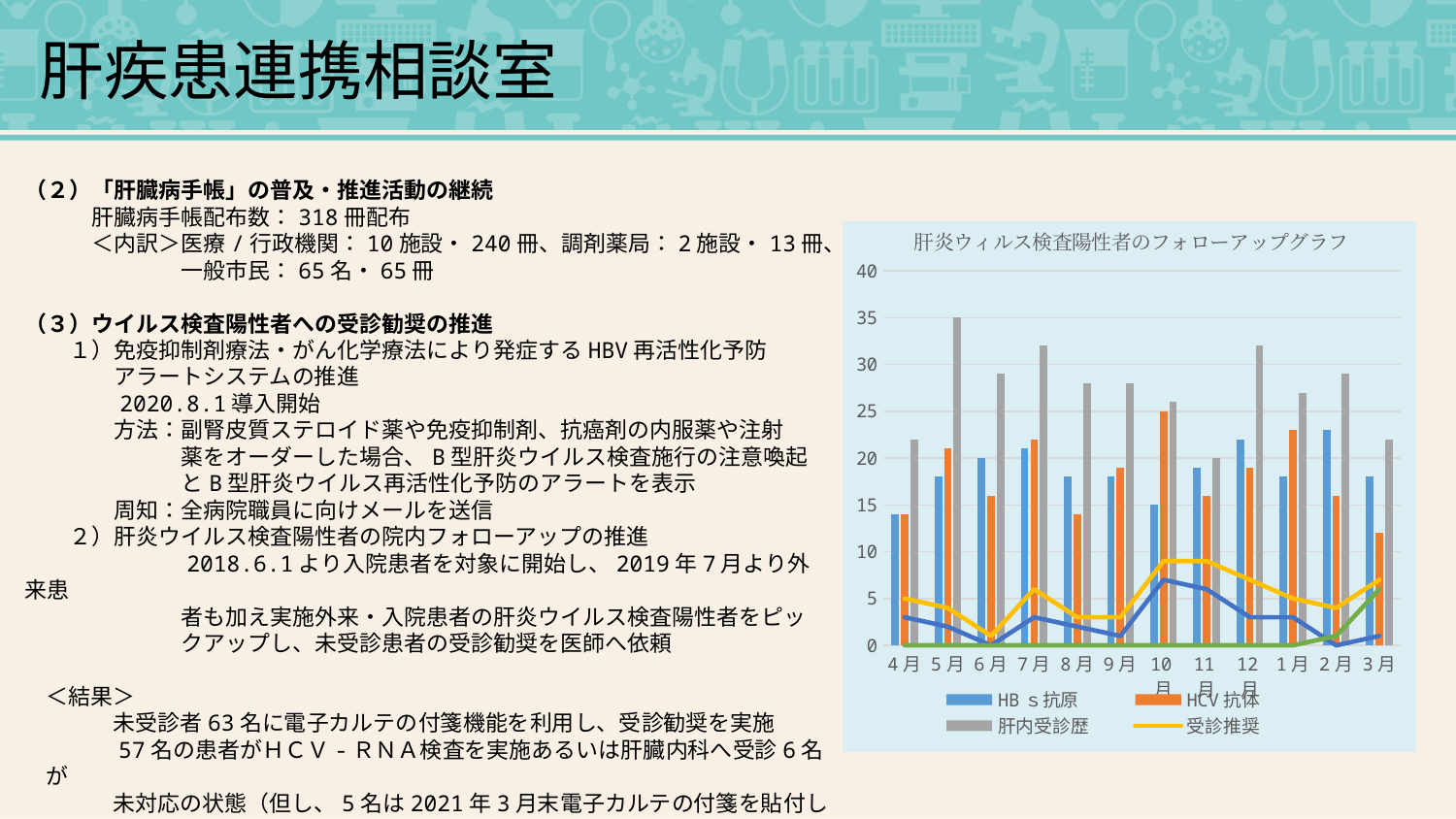

肝疾患連携相談室
（２）「肝臓病手帳」の普及・推進活動の継続
　　　肝臓病手帳配布数：318冊配布
　　　＜内訳＞医療/行政機関：10施設・240冊、調剤薬局：2施設・13冊、
　　　　　　　一般市民：65名・65冊

（３）ウイルス検査陽性者への受診勧奨の推進
　　１）免疫抑制剤療法・がん化学療法により発症するHBV再活性化予防
　　　　アラートシステムの推進
　　　　2020.8.1導入開始
　　　　方法：副腎皮質ステロイド薬や免疫抑制剤、抗癌剤の内服薬や注射
　　　　　　　薬をオーダーした場合、B型肝炎ウイルス検査施行の注意喚起
　　　　　　　とB型肝炎ウイルス再活性化予防のアラートを表示
　　　　周知：全病院職員に向けメールを送信
　　２）肝炎ウイルス検査陽性者の院内フォローアップの推進
　　　　　　　2018.6.1より入院患者を対象に開始し、2019年7月より外来患
　　　　　　　者も加え実施外来・入院患者の肝炎ウイルス検査陽性者をピッ
　　　　　　　クアップし、未受診患者の受診勧奨を医師へ依頼

＜結果＞
　　　未受診者63名に電子カルテの付箋機能を利用し、受診勧奨を実施
　　　57名の患者がＨＣＶ-ＲＮＡ検査を実施あるいは肝臓内科へ受診6名が
　　　未対応の状態（但し、5名は2021年3月末電子カルテの付箋を貼付した
　　　ものである）

### Chart: 肝炎ウィルス検査陽性者のフォローアップグラフ

| Category | HBｓ抗原 | HCV抗体 | 肝内受診歴 | 受診推奨 | 推奨後受診 | 未受診未対応 |
|---|---|---|---|---|---|---|
| 4月 | 14.0 | 14.0 | 22.0 | 5.0 | 3.0 | 0.0 |
| 5月 | 18.0 | 21.0 | 35.0 | 4.0 | 2.0 | 0.0 |
| 6月 | 20.0 | 16.0 | 29.0 | 1.0 | 0.0 | 0.0 |
| 7月 | 21.0 | 22.0 | 32.0 | 6.0 | 3.0 | 0.0 |
| 8月 | 18.0 | 14.0 | 28.0 | 3.0 | 2.0 | 0.0 |
| 9月 | 18.0 | 19.0 | 28.0 | 3.0 | 1.0 | 0.0 |
| 10月 | 15.0 | 25.0 | 26.0 | 9.0 | 7.0 | 0.0 |
| 11月 | 19.0 | 16.0 | 20.0 | 9.0 | 6.0 | 0.0 |
| 12月 | 22.0 | 19.0 | 32.0 | 7.0 | 3.0 | 0.0 |
| 1月 | 18.0 | 23.0 | 27.0 | 5.0 | 3.0 | 0.0 |
| 2月 | 23.0 | 16.0 | 29.0 | 4.0 | 0.0 | 1.0 |
| 3月 | 18.0 | 12.0 | 22.0 | 7.0 | 1.0 | 6.0 |